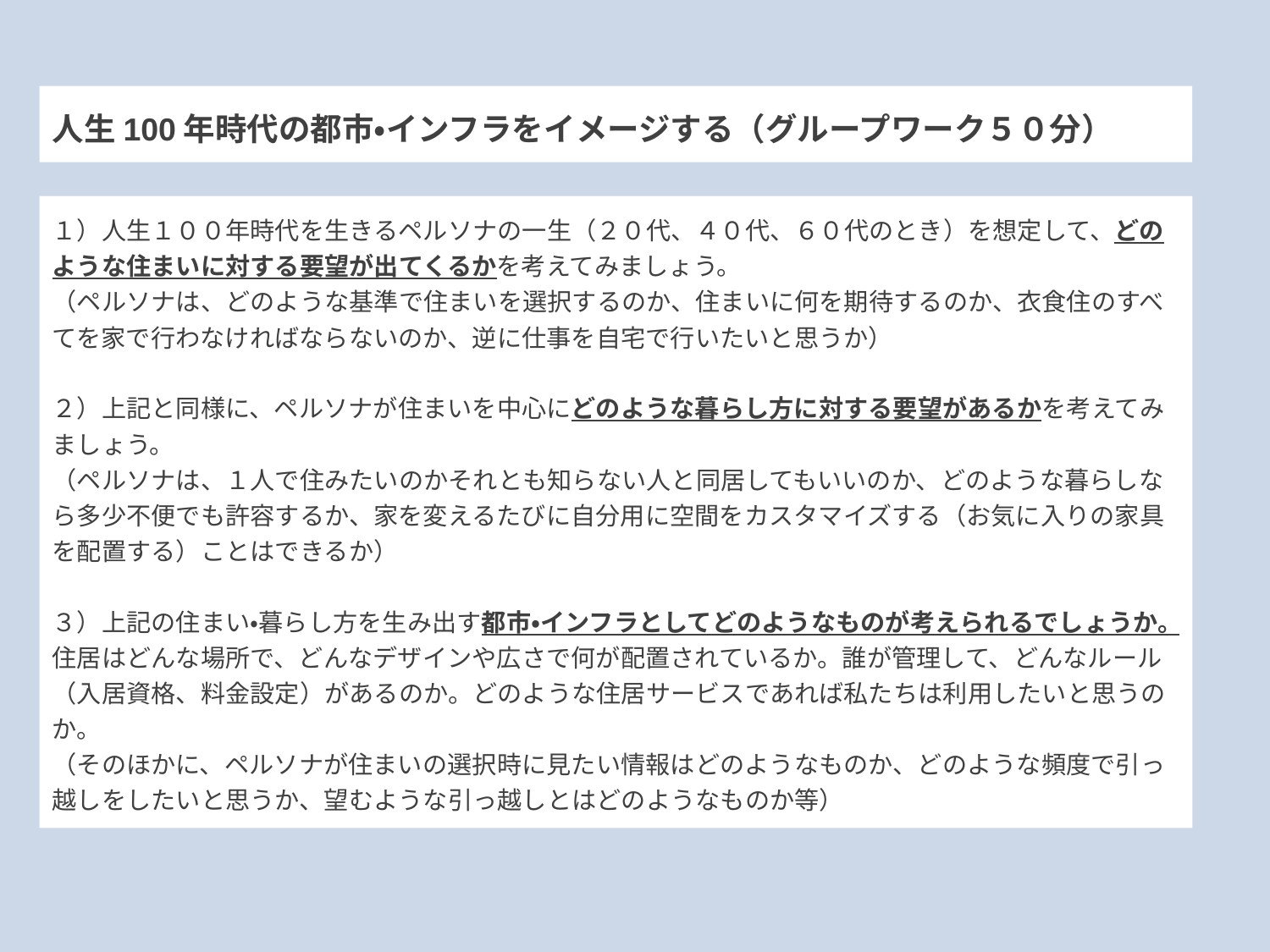

人生100年時代の都市・インフラをイメージする（グループワーク５０分）
# １）人生１００年時代を生きるペルソナの一生（２０代、４０代、６０代のとき）を想定して、どのような住まいに対する要望が出てくるかを考えてみましょう。 （ペルソナは、どのような基準で住まいを選択するのか、住まいに何を期待するのか、衣食住のすべてを家で行わなければならないのか、逆に仕事を自宅で行いたいと思うか） ２）上記と同様に、ペルソナが住まいを中心にどのような暮らし方に対する要望があるかを考えてみましょう。 （ペルソナは、１人で住みたいのかそれとも知らない人と同居してもいいのか、どのような暮らしなら多少不便でも許容するか、家を変えるたびに自分用に空間をカスタマイズする（お気に入りの家具を配置する）ことはできるか） ３）上記の住まい・暮らし方を生み出す都市・インフラとしてどのようなものが考えられるでしょうか。住居はどんな場所で、どんなデザインや広さで何が配置されているか。誰が管理して、どんなルール（入居資格、料金設定）があるのか。どのような住居サービスであれば私たちは利用したいと思うのか。 （そのほかに、ペルソナが住まいの選択時に見たい情報はどのようなものか、どのような頻度で引っ越しをしたいと思うか、望むような引っ越しとはどのようなものか等）